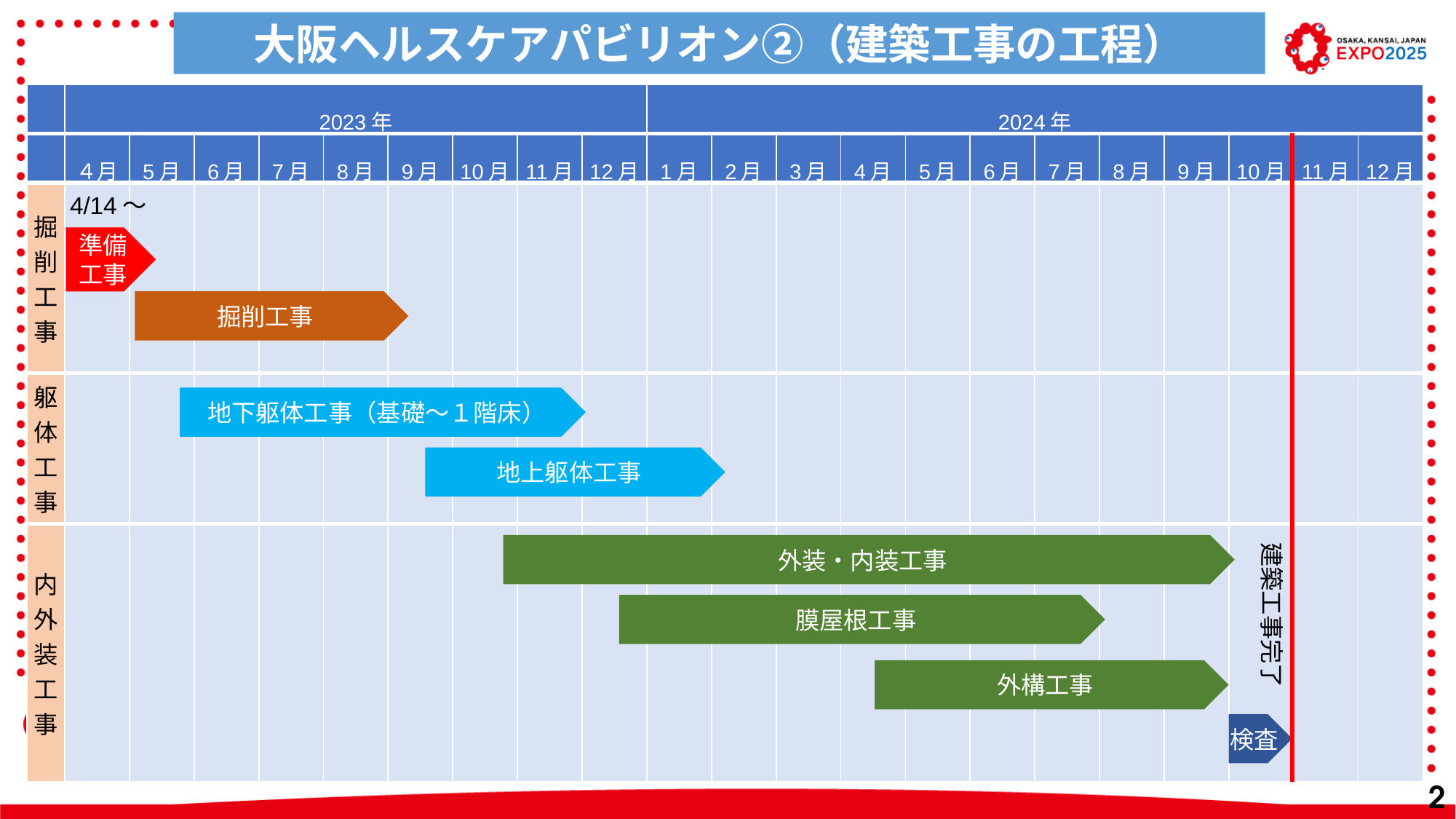

大阪ヘルスケアパビリオン②（建築工事の工程）
|  | 2023年 |  |  |  |  |  |  |  |  | 2024年 |  |  |  |  |  |  |  |  |  |  |  |
| --- | --- | --- | --- | --- | --- | --- | --- | --- | --- | --- | --- | --- | --- | --- | --- | --- | --- | --- | --- | --- | --- |
|  | ４月 | 5月 | 6月 | 7月 | 8月 | 9月 | 10月 | 11月 | 12月 | 1月 | 2月 | 3月 | 4月 | 5月 | 6月 | 7月 | 8月 | 9月 | 10月 | 11月 | 12月 |
| 掘削工事 |  |  |  |  |  |  |  |  |  |  |  |  |  |  |  |  |  |  |  |  |  |
| 躯体工事 |  |  |  |  |  |  |  |  |  |  |  |  |  |  |  |  |  |  |  |  |  |
| 内外装工事 |  |  |  |  |  |  |  |  |  |  |  |  |  |  |  |  |  |  |  |  |  |
4/14～
準備
工事
掘削工事
地下躯体工事（基礎～１階床）
地上躯体工事
外装・内装工事
建築工事完了
膜屋根工事
外構工事
検査
25